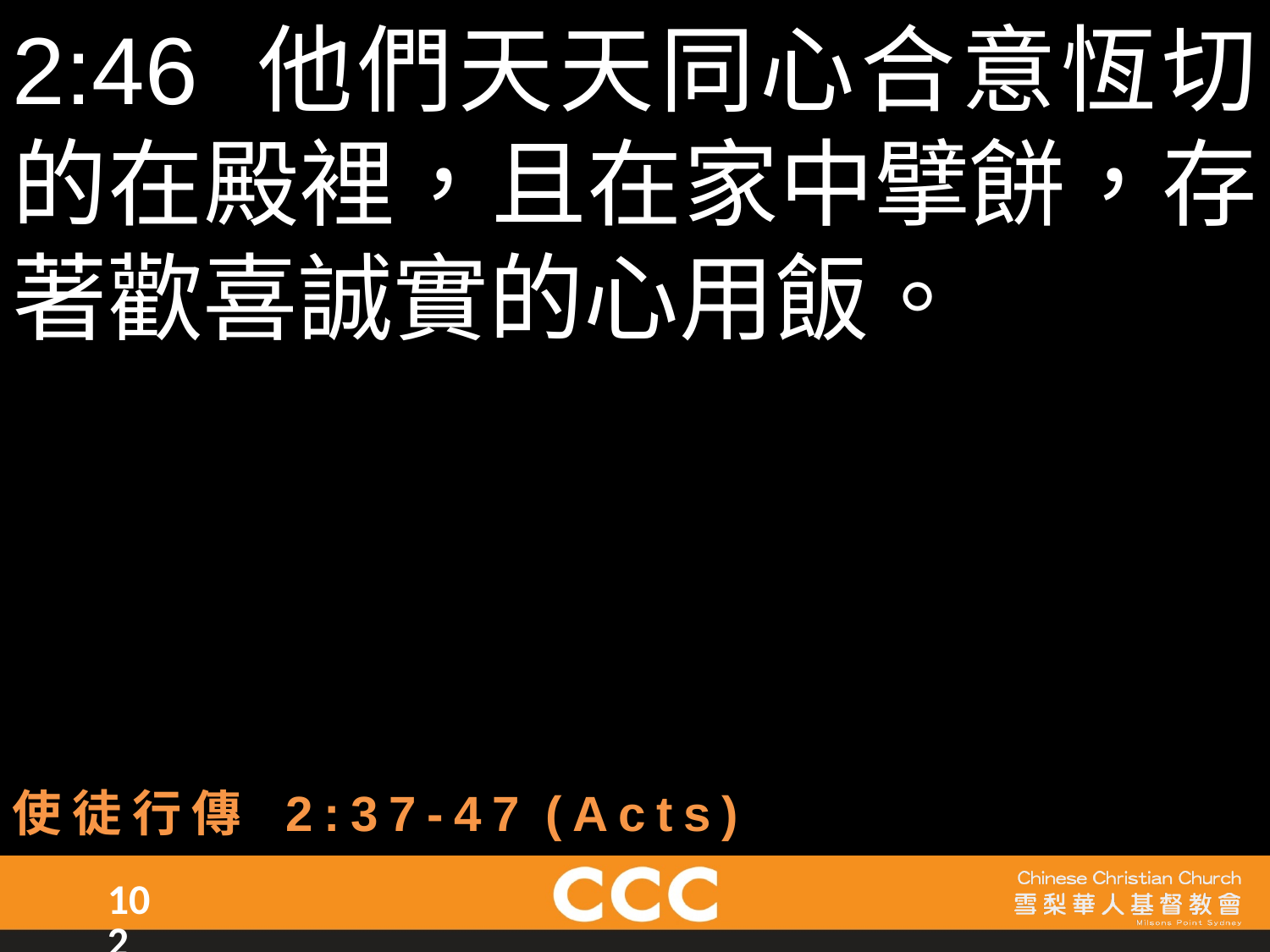

2:46 他們天天同心合意恆切的在殿裡，且在家中擘餅，存著歡喜誠實的心用飯。
使徒行傳 2:37-47 (Acts)
102